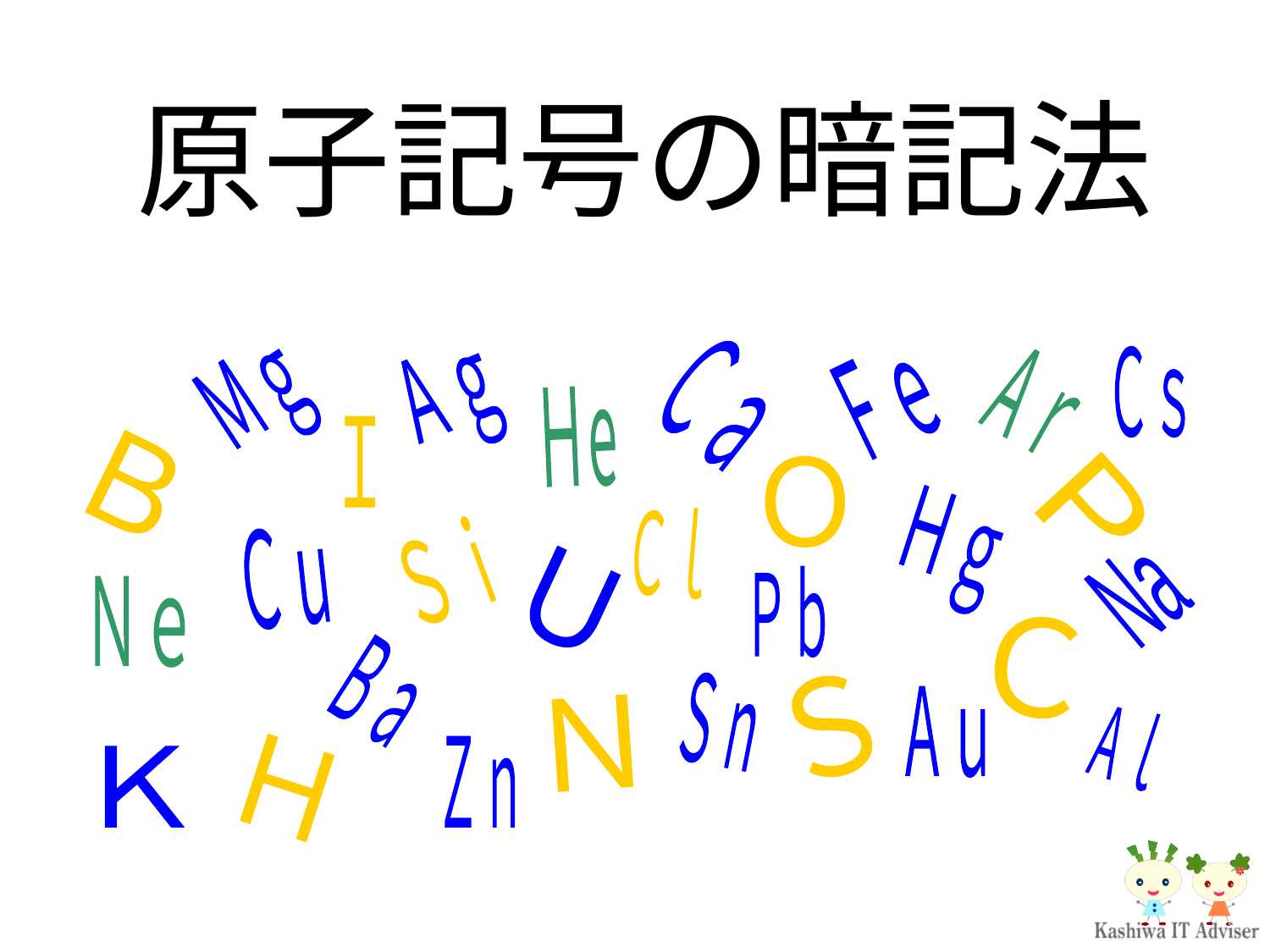

# 原子記号の暗記法
Ｍｇ
Ａｇ
Ｃａ
Ｃｓ
Ｆｅ
Ａｒ
Ｈe
Ｉ
Ｂ
Ｏ
Ｐ
Ｈｇ
Ｃｌ
Ｃｕ
Ｓｉ
Na
Ｕ
Ｐｂ
Ｎｅ
Ｃ
Ｂａ
Ｓｎ
Ｓ
Ａｕ
Ｎ
Ａｌ
Ｚｎ
Ｈ
Ｋ